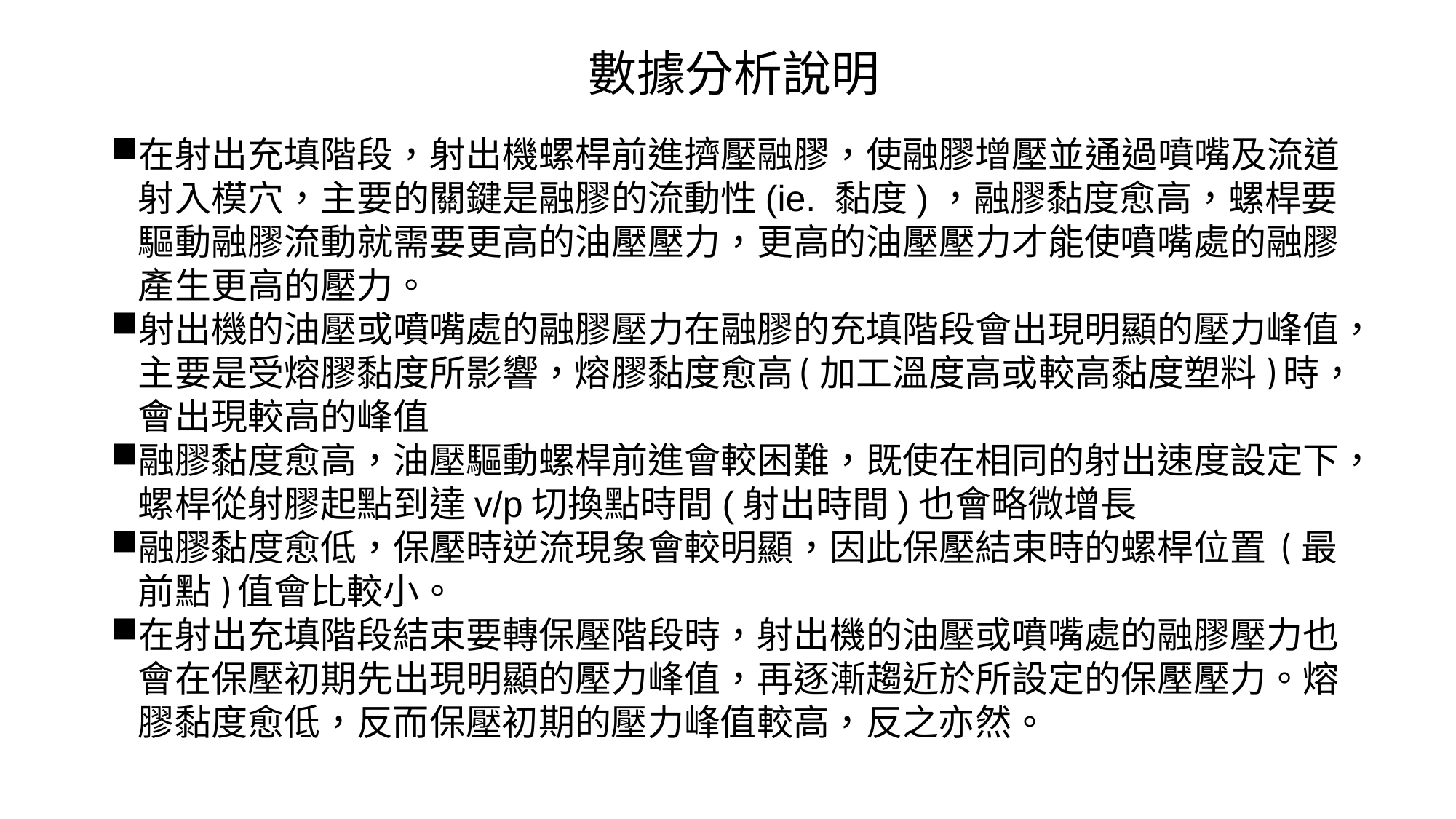

# 數據分析說明
在射出充填階段，射出機螺桿前進擠壓融膠，使融膠增壓並通過噴嘴及流道射入模穴，主要的關鍵是融膠的流動性(ie. 黏度)，融膠黏度愈高，螺桿要驅動融膠流動就需要更高的油壓壓力，更高的油壓壓力才能使噴嘴處的融膠產生更高的壓力。
射出機的油壓或噴嘴處的融膠壓力在融膠的充填階段會出現明顯的壓力峰值，主要是受熔膠黏度所影響，熔膠黏度愈高(加工溫度高或較高黏度塑料)時，會出現較高的峰值
融膠黏度愈高，油壓驅動螺桿前進會較困難，既使在相同的射出速度設定下，螺桿從射膠起點到達v/p切換點時間(射出時間)也會略微增長
融膠黏度愈低，保壓時逆流現象會較明顯，因此保壓結束時的螺桿位置 (最前點)值會比較小。
在射出充填階段結束要轉保壓階段時，射出機的油壓或噴嘴處的融膠壓力也會在保壓初期先出現明顯的壓力峰值，再逐漸趨近於所設定的保壓壓力。熔膠黏度愈低，反而保壓初期的壓力峰值較高，反之亦然。